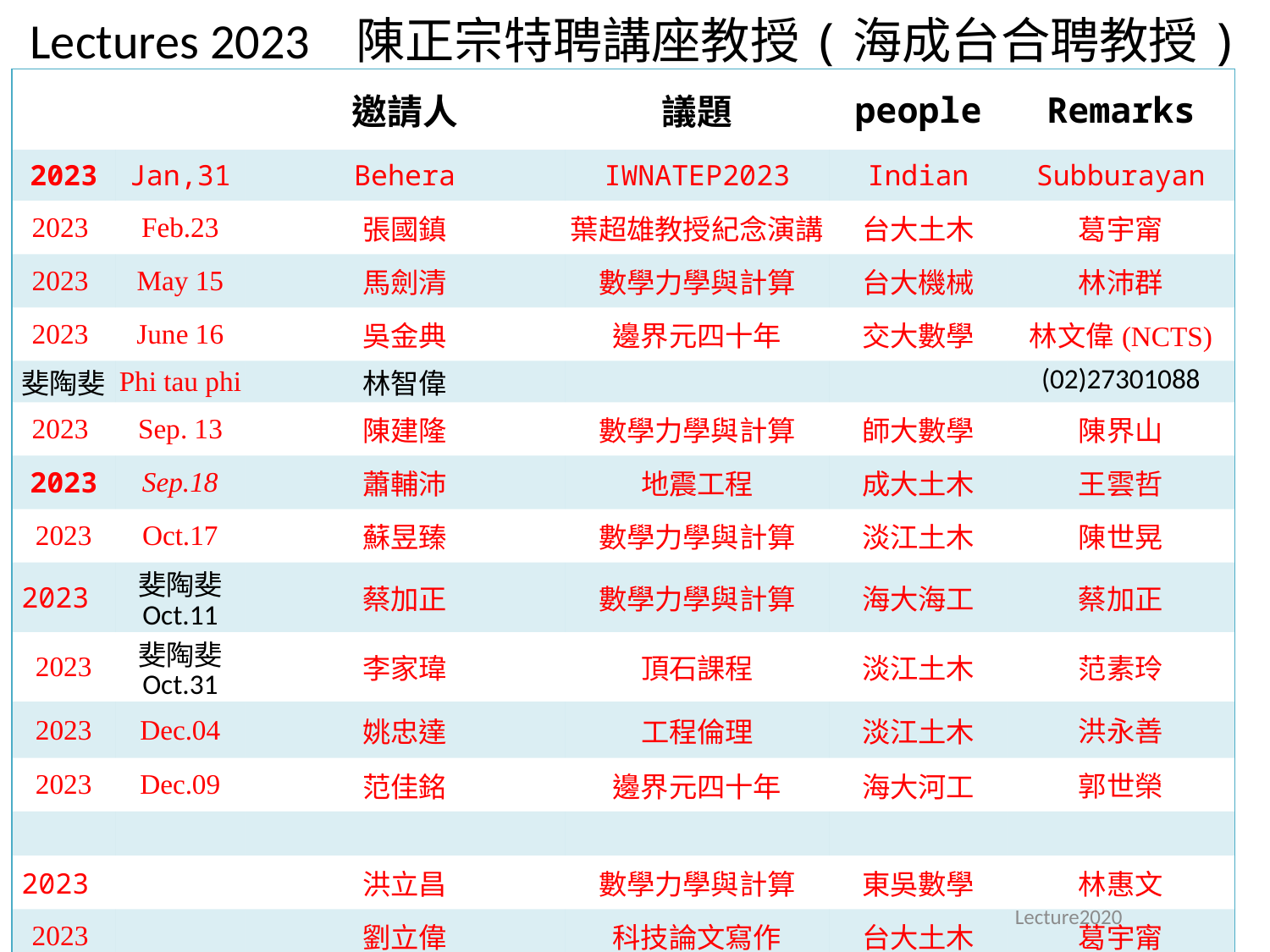

# Lectures 2023   陳正宗特聘講座教授(海成台合聘教授)
|  |  | 邀請人 | 議題 | people | Remarks |
| --- | --- | --- | --- | --- | --- |
| 2023 | Jan,31 | Behera | IWNATEP2023 | Indian | Subburayan |
| 2023 | Feb.23 | 張國鎮 | 葉超雄教授紀念演講 | 台大土木 | 葛宇甯 |
| 2023 | May 15 | 馬劍清 | 數學力學與計算 | 台大機械 | 林沛群 |
| 2023 | June 16 | 吳金典 | 邊界元四十年 | 交大數學 | 林文偉(NCTS) |
| 斐陶斐 | Phi tau phi | 林智偉 |  |  | (02)27301088 |
| 2023 | Sep. 13 | 陳建隆 | 數學力學與計算 | 師大數學 | 陳界山 |
| 2023 | Sep.18 | 蕭輔沛 | 地震工程 | 成大土木 | 王雲哲 |
| 2023 | Oct.17 | 蘇昱臻 | 數學力學與計算 | 淡江土木 | 陳世晃 |
| 2023 | 斐陶斐 Oct.11 | 蔡加正 | 數學力學與計算 | 海大海工 | 蔡加正 |
| 2023 | 斐陶斐 Oct.31 | 李家瑋 | 頂石課程 | 淡江土木 | 范素玲 |
| 2023 | Dec.04 | 姚忠達 | 工程倫理 | 淡江土木 | 洪永善 |
| 2023 | Dec.09 | 范佳銘 | 邊界元四十年 | 海大河工 | 郭世榮 |
|  |  |  |  |  |  |
| 2023 |  | 洪立昌 | 數學力學與計算 | 東吳數學 | 林惠文 |
| 2023 |  | 劉立偉 | 科技論文寫作 | 台大土木 | 葛宇甯 |
| 2023 |  | 陳君弢 | 數學力學與計算 | 台科大營建 | 陳明志 |
|  |  |  |  |  |  |
Lecture2020